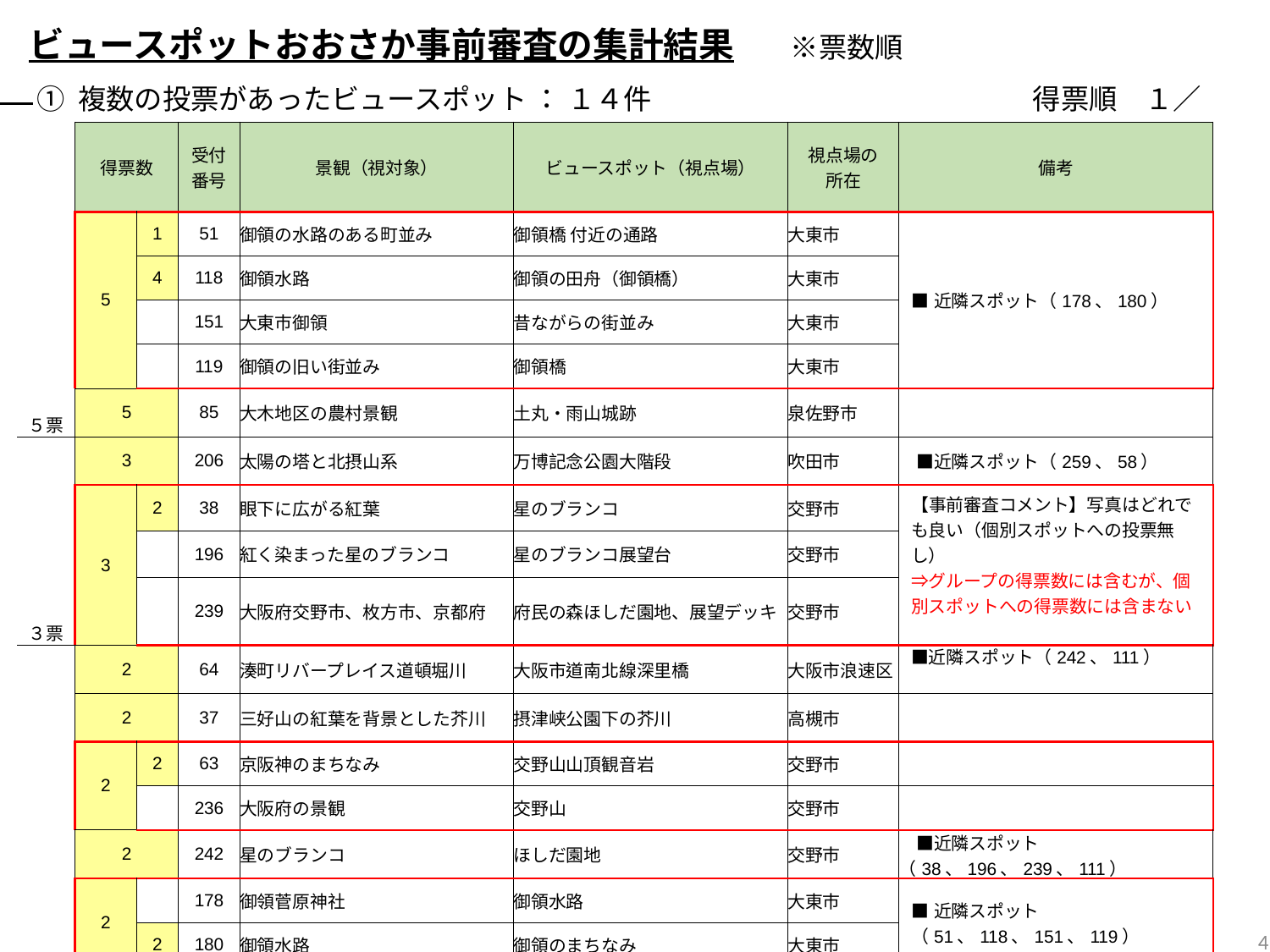

ビュースポットおおさか事前審査の集計結果　　※票数順
① 複数の投票があったビュースポット ： １４件
得票順　１／２
|  | 得票数 |  | 受付 番号 | 景観（視対象） | ビュースポット（視点場） | 視点場の所在 | 備考 |
| --- | --- | --- | --- | --- | --- | --- | --- |
|  |  |  |  |  |  |  |  |
|  | 5 | 1 | 51 | 御領の水路のある町並み | 御領橋 付近の通路 | 大東市 | ■近隣スポット（178、180） |
|  |  | 4 | 118 | 御領水路 | 御領の田舟（御領橋） | 大東市 |  |
|  |  |  | 151 | 大東市御領 | 昔ながらの街並み | 大東市 |  |
|  |  |  | 119 | 御領の旧い街並み | 御領橋 | 大東市 |  |
| ５票 | 5 |  | 85 | 大木地区の農村景観 | 土丸・雨山城跡 | 泉佐野市 |  |
|  | 3 |  | 206 | 太陽の塔と北摂山系 | 万博記念公園大階段 | 吹田市 | ■近隣スポット（259、58） |
|  | 3 | 2 | 38 | 眼下に広がる紅葉 | 星のブランコ | 交野市 | 【事前審査コメント】写真はどれでも良い（個別スポットへの投票無し） ⇒グループの得票数には含むが、個別スポットへの得票数には含まない ■近隣スポット（242、111） |
|  |  |  | 196 | 紅く染まった星のブランコ | 星のブランコ展望台 | 交野市 |  |
| ３票 |  |  | 239 | 大阪府交野市、枚方市、京都府 | 府民の森ほしだ園地、展望デッキ | 交野市 |  |
|  | 2 |  | 64 | 湊町リバープレイス道頓堀川 | 大阪市道南北線深里橋 | 大阪市浪速区 |  |
|  | 2 |  | 37 | 三好山の紅葉を背景とした芥川 | 摂津峡公園下の芥川 | 高槻市 |  |
|  | 2 | 2 | 63 | 京阪神のまちなみ | 交野山山頂観音岩 | 交野市 |  |
|  |  |  | 236 | 大阪府の景観 | 交野山 | 交野市 |  |
|  | 2 |  | 242 | 星のブランコ | ほしだ園地 | 交野市 | ■近隣スポット（38、196、239、111） |
|  | 2 |  | 178 | 御領菅原神社 | 御領水路 | 大東市 | ■近隣スポット（51、118、151、119） |
|  |  | 2 | 180 | 御領水路 | 御領のまちなみ | 大東市 |  |
4